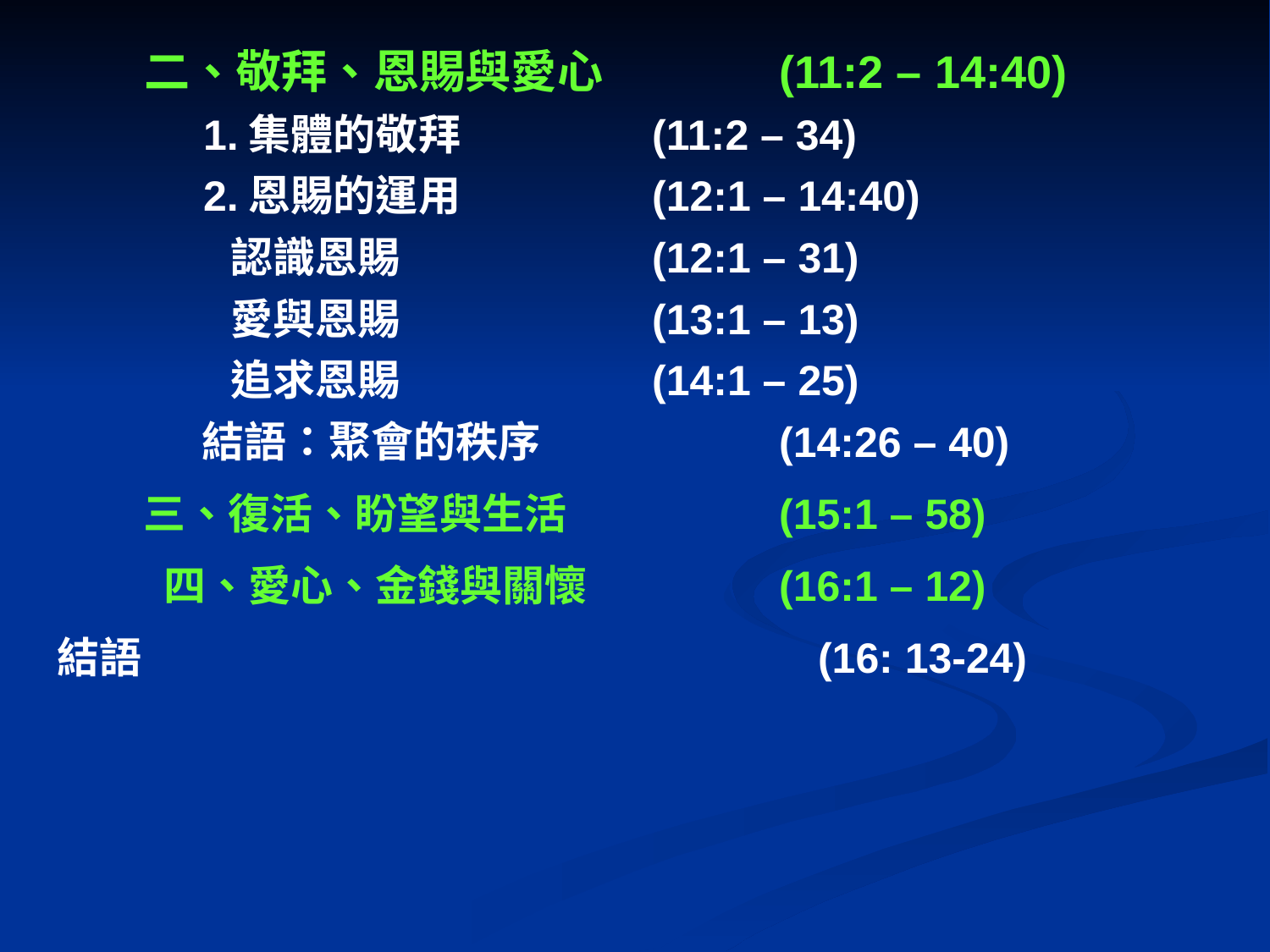

二、敬拜、恩賜與愛心 		(11:2 – 14:40)
	     1.集體的敬拜		(11:2 – 34)
	     2.恩賜的運用		(12:1 – 14:40)
	        認識恩賜		(12:1 – 31)
	        愛與恩賜		(13:1 – 13)
	        追求恩賜		(14:1 – 25)
	     結語：聚會的秩序		(14:26 – 40)
        三、復活、盼望與生活 		(15:1 – 58)
	 四、愛心、金錢與關懷		(16:1 – 12)
結語			                                           (16: 13-24)